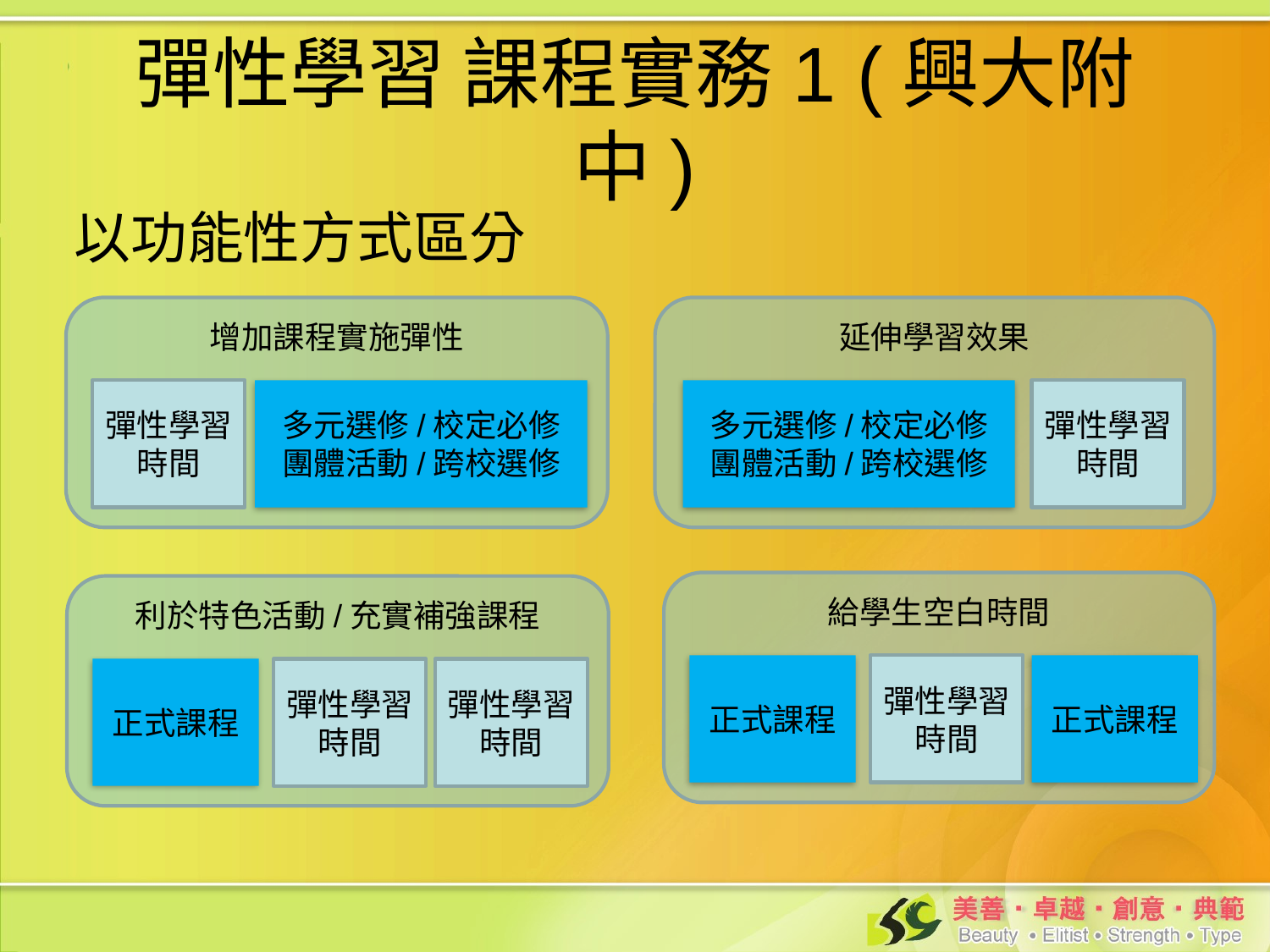

# 彈性學習 課程實務1 (興大附中)
以功能性方式區分
增加課程實施彈性

延伸學習效果

彈性學習
時間
多元選修/校定必修
團體活動/跨校選修
多元選修/校定必修
團體活動/跨校選修
彈性學習
時間
給學生空白時間

利於特色活動/充實補強課程

正式課程
彈性學習
時間
正式課程
正式課程
彈性學習
時間
彈性學習
時間